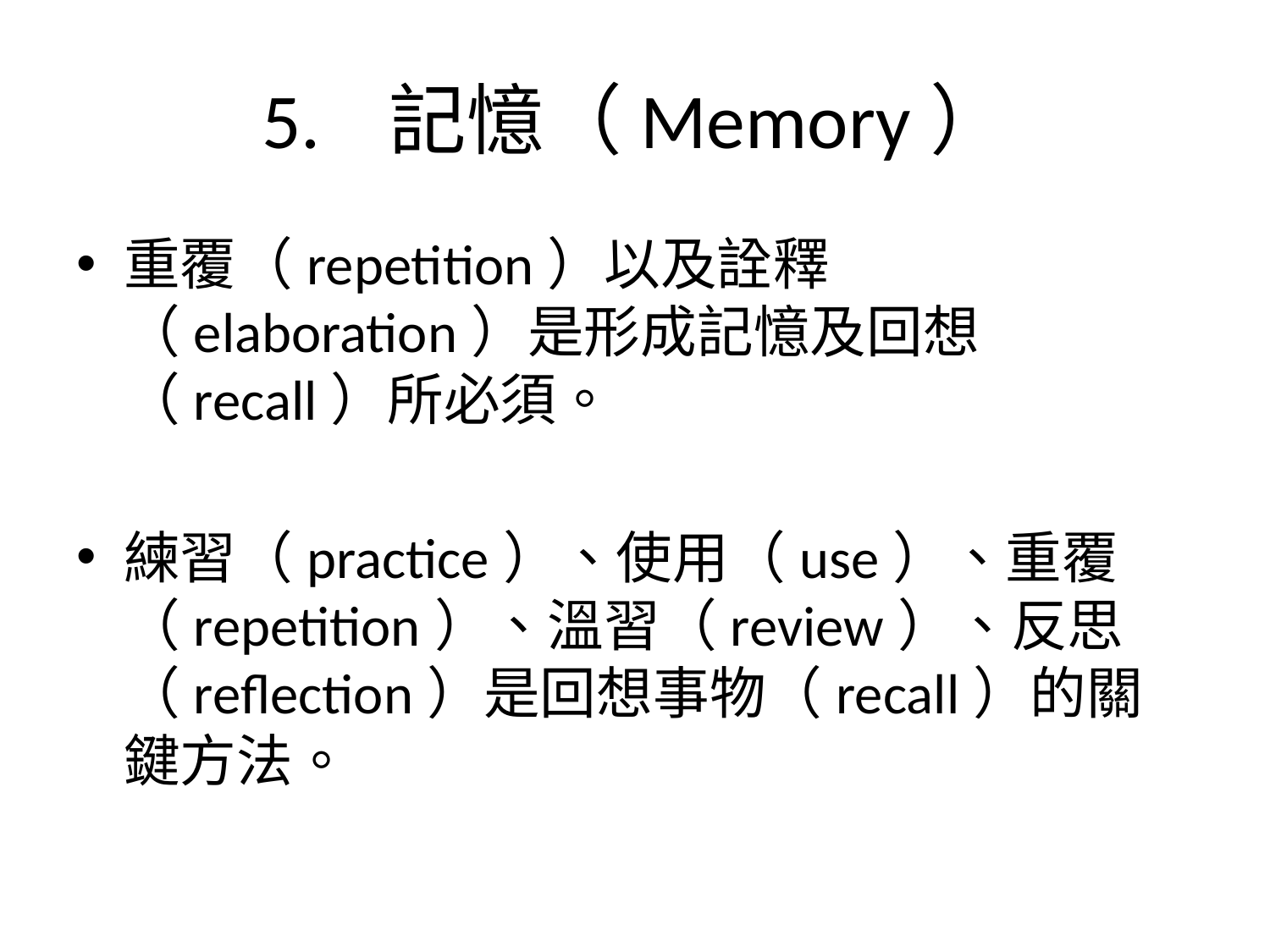

# 5.	記憶（Memory）
重覆（repetition）以及詮釋（elaboration）是形成記憶及回想（recall）所必須。

練習（practice）、使用（use）、重覆（repetition）、溫習（review）、反思（reflection）是回想事物（recall）的關鍵方法。